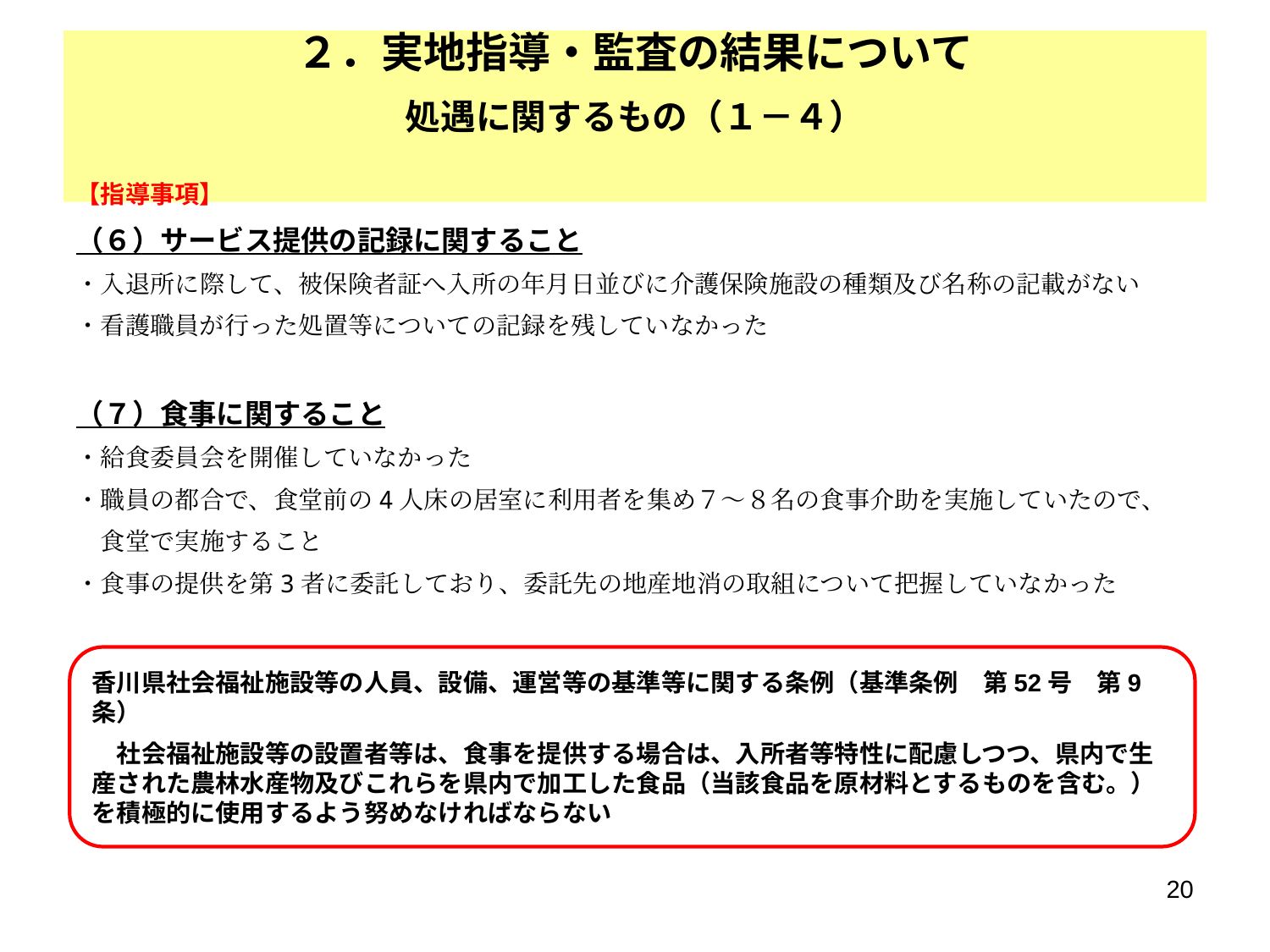

２．実地指導・監査の結果について
# 処遇に関するもの（１－４）
【指導事項】
（６）サービス提供の記録に関すること
・入退所に際して、被保険者証へ入所の年月日並びに介護保険施設の種類及び名称の記載がない
・看護職員が行った処置等についての記録を残していなかった

（７）食事に関すること
・給食委員会を開催していなかった
・職員の都合で、食堂前の4人床の居室に利用者を集め７～８名の食事介助を実施していたので、
　食堂で実施すること
・食事の提供を第3者に委託しており、委託先の地産地消の取組について把握していなかった

香川県社会福祉施設等の人員、設備、運営等の基準等に関する条例（基準条例　第52号　第9条）
　社会福祉施設等の設置者等は、食事を提供する場合は、入所者等特性に配慮しつつ、県内で生産された農林水産物及びこれらを県内で加工した食品（当該食品を原材料とするものを含む。）を積極的に使用するよう努めなければならない
20